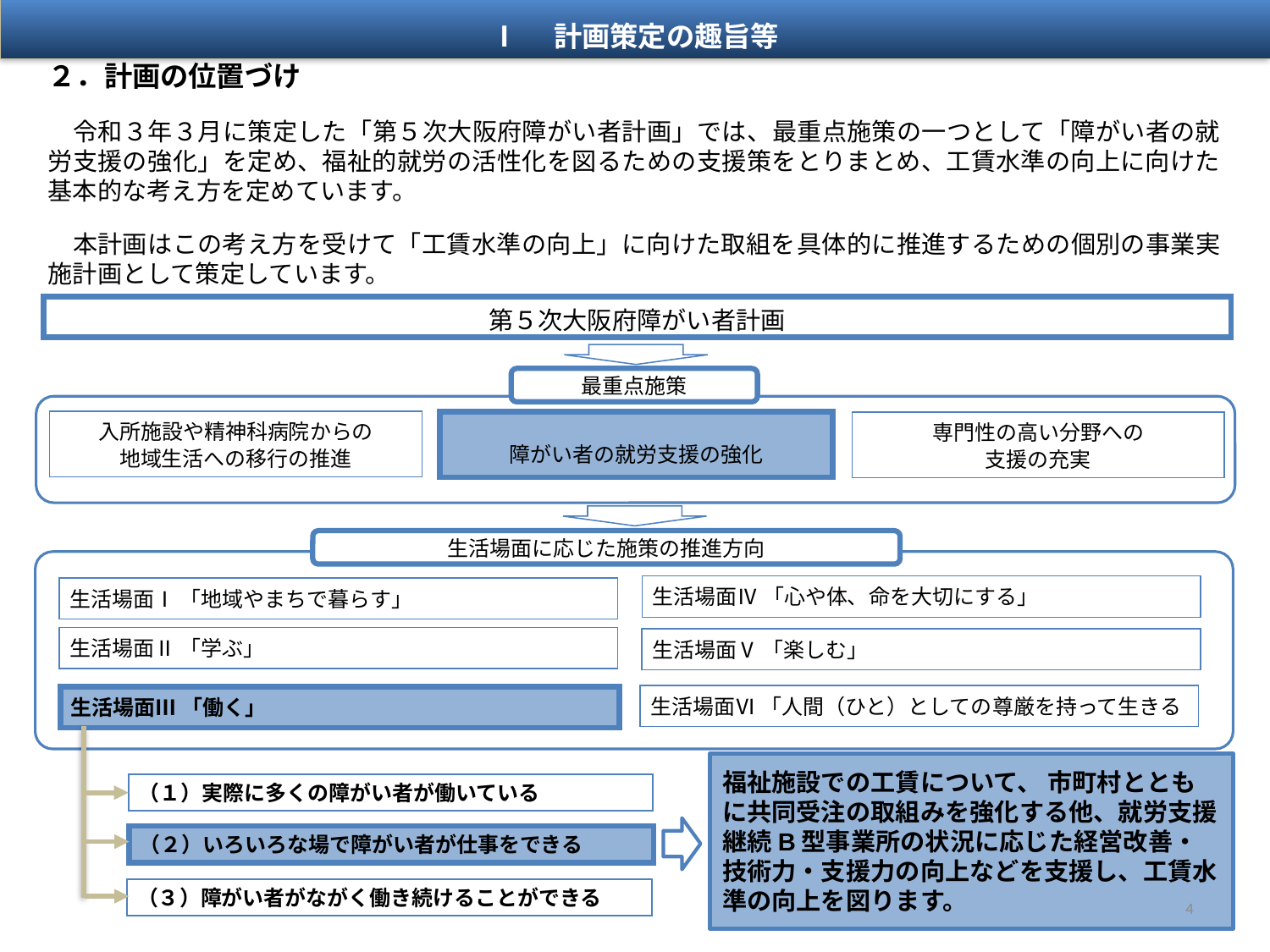

Ⅰ　計画策定の趣旨等
２．計画の位置づけ
　令和３年３月に策定した「第５次大阪府障がい者計画」では、最重点施策の一つとして「障がい者の就労支援の強化」を定め、福祉的就労の活性化を図るための支援策をとりまとめ、工賃水準の向上に向けた基本的な考え方を定めています。
　本計画はこの考え方を受けて「工賃水準の向上」に向けた取組を具体的に推進するための個別の事業実施計画として策定しています。
第５次大阪府障がい者計画

最重点施策

入所施設や精神科病院からの
地域生活への移行の推進
障がい者の就労支援の強化
専門性の高い分野への
支援の充実
生活場面に応じた施策の推進方向

生活場面Ⅳ 「心や体、命を大切にする」
生活場面Ⅰ 「地域やまちで暮らす」
生活場面Ⅱ 「学ぶ」
生活場面Ⅴ 「楽しむ」
生活場面Ⅵ 「人間（ひと）としての尊厳を持って生きる
生活場面Ⅲ 「働く」
福祉施設での工賃について、 市町村とともに共同受注の取組みを強化する他、就労支援継続B型事業所の状況に応じた経営改善・技術力・支援力の向上などを支援し、工賃水準の向上を図ります。
（１）実際に多くの障がい者が働いている

（２）いろいろな場で障がい者が仕事をできる
（３）障がい者がながく働き続けることができる

4